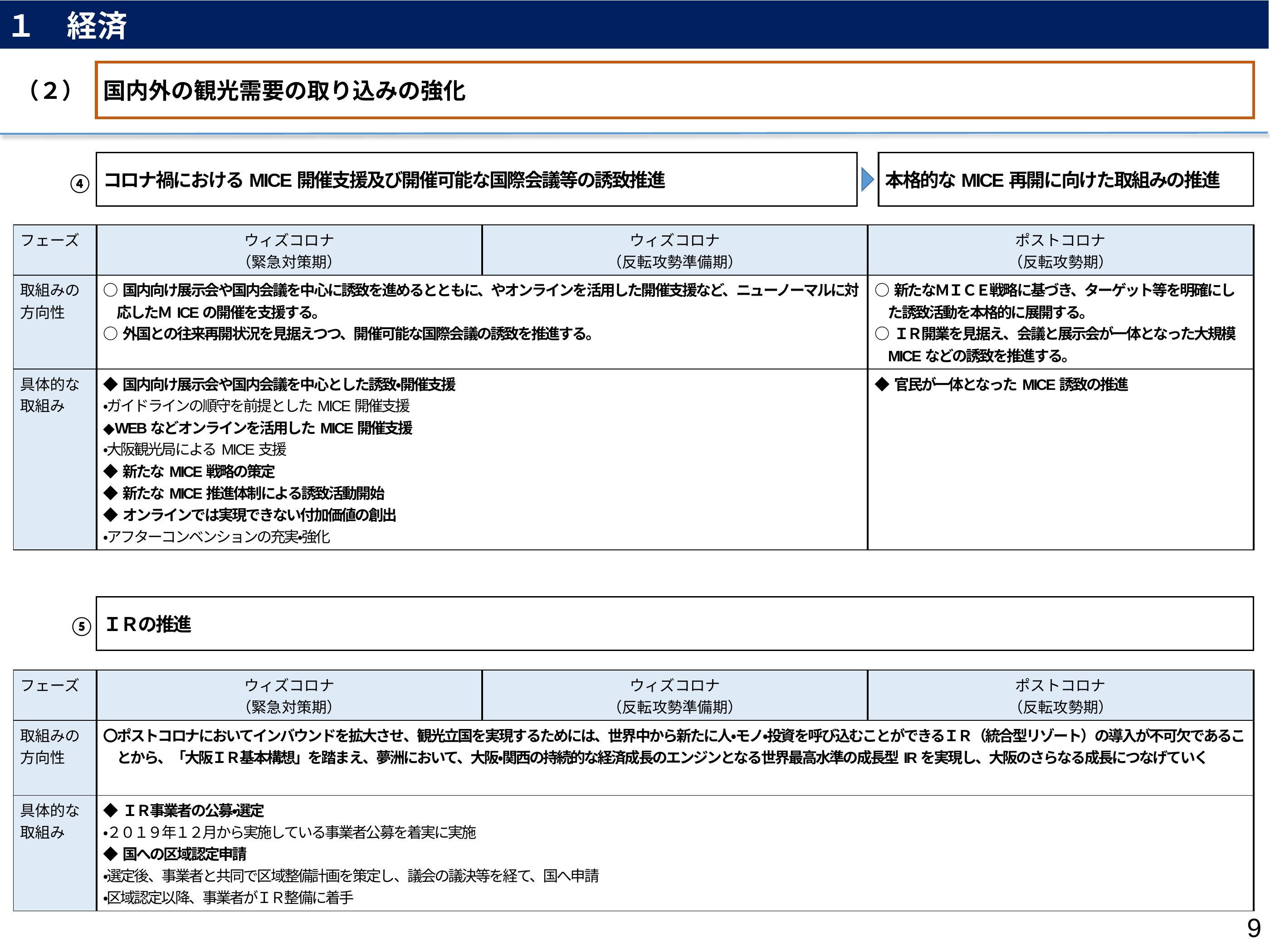

１　経済
（２）
国内外の観光需要の取り込みの強化
コロナ禍におけるMICE開催支援及び開催可能な国際会議等の誘致推進
本格的なMICE再開に向けた取組みの推進
④

| フェーズ | ウィズコロナ （緊急対策期） | ウィズコロナ （反転攻勢準備期） | ポストコロナ （反転攻勢期） |
| --- | --- | --- | --- |
| 取組みの 方向性 | ○国内向け展示会や国内会議を中心に誘致を進めるとともに、やオンラインを活用した開催支援など、ニューノーマルに対応したＭICEの開催を支援する。 ○外国との往来再開状況を見据えつつ、開催可能な国際会議の誘致を推進する。 |  | ○新たなＭＩＣＥ戦略に基づき、ターゲット等を明確にした誘致活動を本格的に展開する。 ○ＩＲ開業を見据え、会議と展示会が一体となった大規模MICEなどの誘致を推進する。 |
| 具体的な 取組み | ◆国内向け展示会や国内会議を中心とした誘致・開催支援 ・ガイドラインの順守を前提としたMICE開催支援 ◆WEBなどオンラインを活用したMICE開催支援 ・大阪観光局によるMICE支援 ◆新たなMICE戦略の策定 ◆新たなMICE推進体制による誘致活動開始 ◆オンラインでは実現できない付加価値の創出 ・アフターコンベンションの充実・強化 |  | ◆官民が一体となったMICE誘致の推進 |
ＩＲの推進
⑤
| フェーズ | ウィズコロナ （緊急対策期） | ウィズコロナ （反転攻勢準備期） | ポストコロナ （反転攻勢期） |
| --- | --- | --- | --- |
| 取組みの 方向性 | 〇ポストコロナにおいてインバウンドを拡大させ、観光立国を実現するためには、世界中から新たに人・モノ・投資を呼び込むことができるＩＲ（統合型リゾート）の導入が不可欠であることから、「大阪ＩＲ基本構想」を踏まえ、夢洲において、⼤阪・関⻄の持続的な経済成⻑のエンジンとなる世界最⾼⽔準の成⻑型IRを実現し、⼤阪のさらなる成⻑につなげていく |  |  |
| 具体的な 取組み | ◆ＩＲ事業者の公募・選定 ・２０１９年１２月から実施している事業者公募を着実に実施 ◆国への区域認定申請 ・選定後、事業者と共同で区域整備計画を策定し、議会の議決等を経て、国へ申請 ・区域認定以降、事業者がＩＲ整備に着手 |  |  |
9